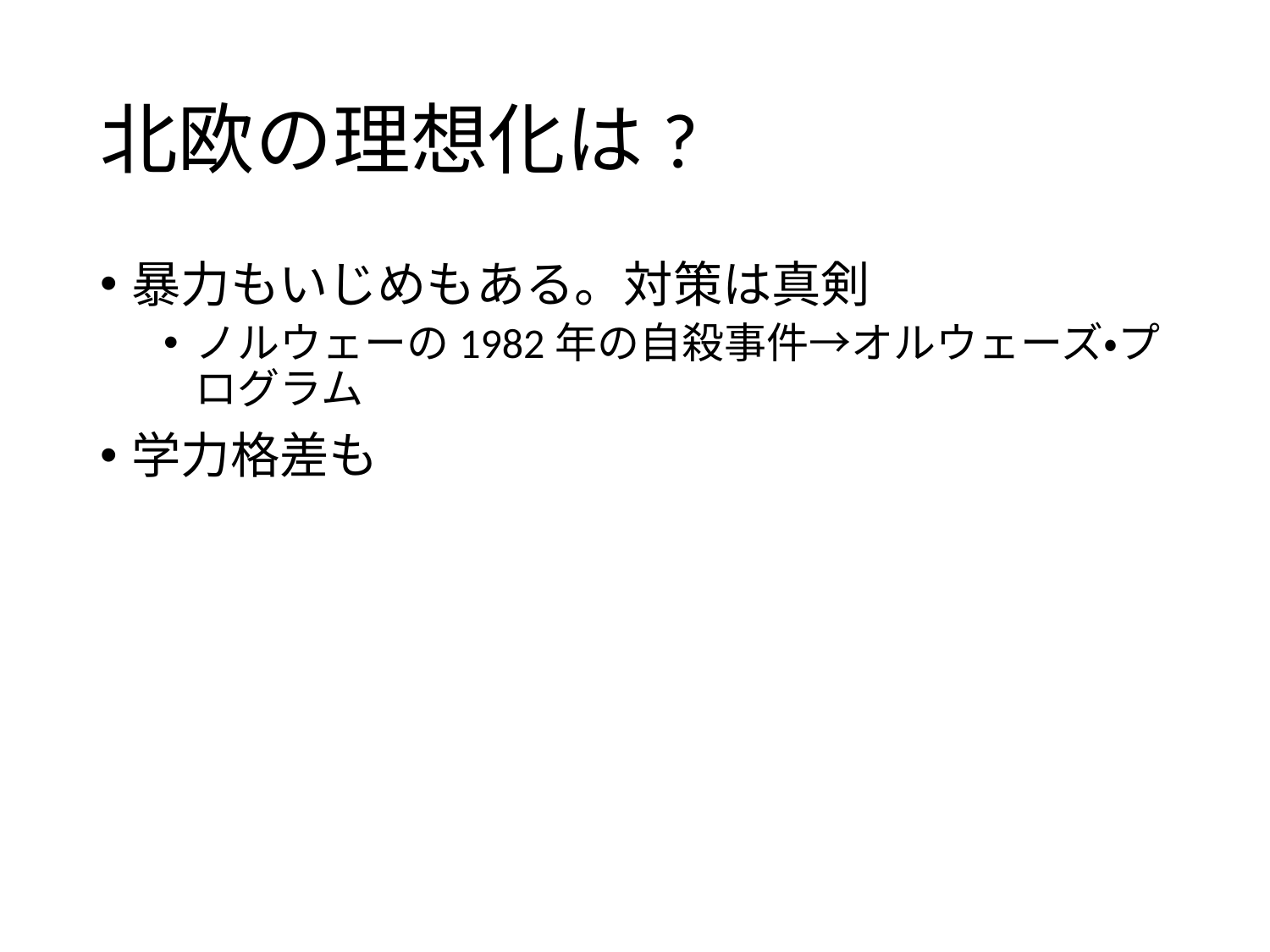

# 北欧の理想化は?
暴力もいじめもある。対策は真剣
ノルウェーの1982年の自殺事件→オルウェーズ・プログラム
学力格差も